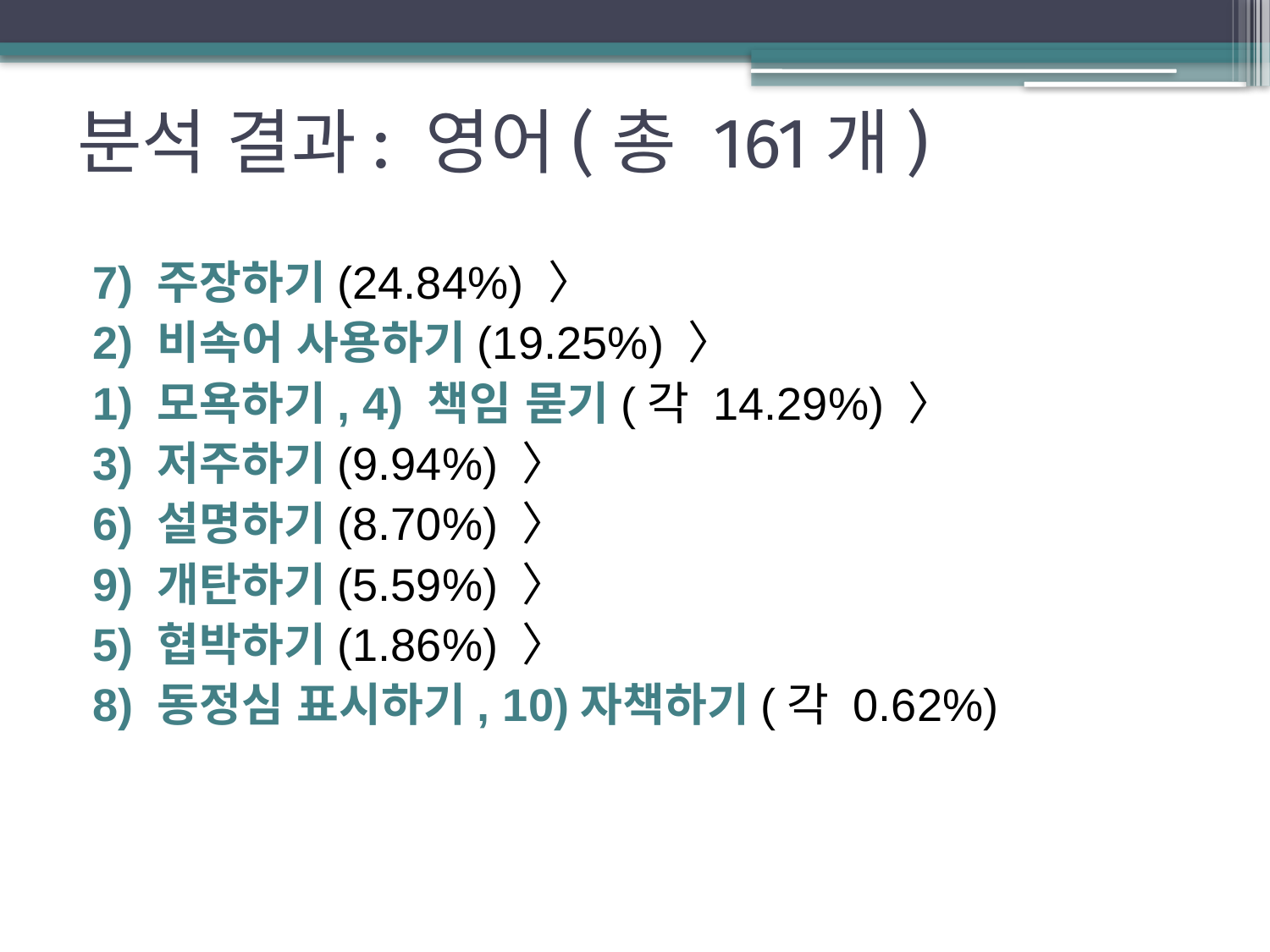

# 분석 결과: 영어(총 161개)
7) 주장하기(24.84%) 〉
2) 비속어 사용하기(19.25%) 〉
1) 모욕하기, 4) 책임 묻기(각 14.29%) 〉
3) 저주하기(9.94%) 〉
6) 설명하기(8.70%) 〉
9) 개탄하기(5.59%) 〉
5) 협박하기(1.86%) 〉
8) 동정심 표시하기, 10)자책하기(각 0.62%)